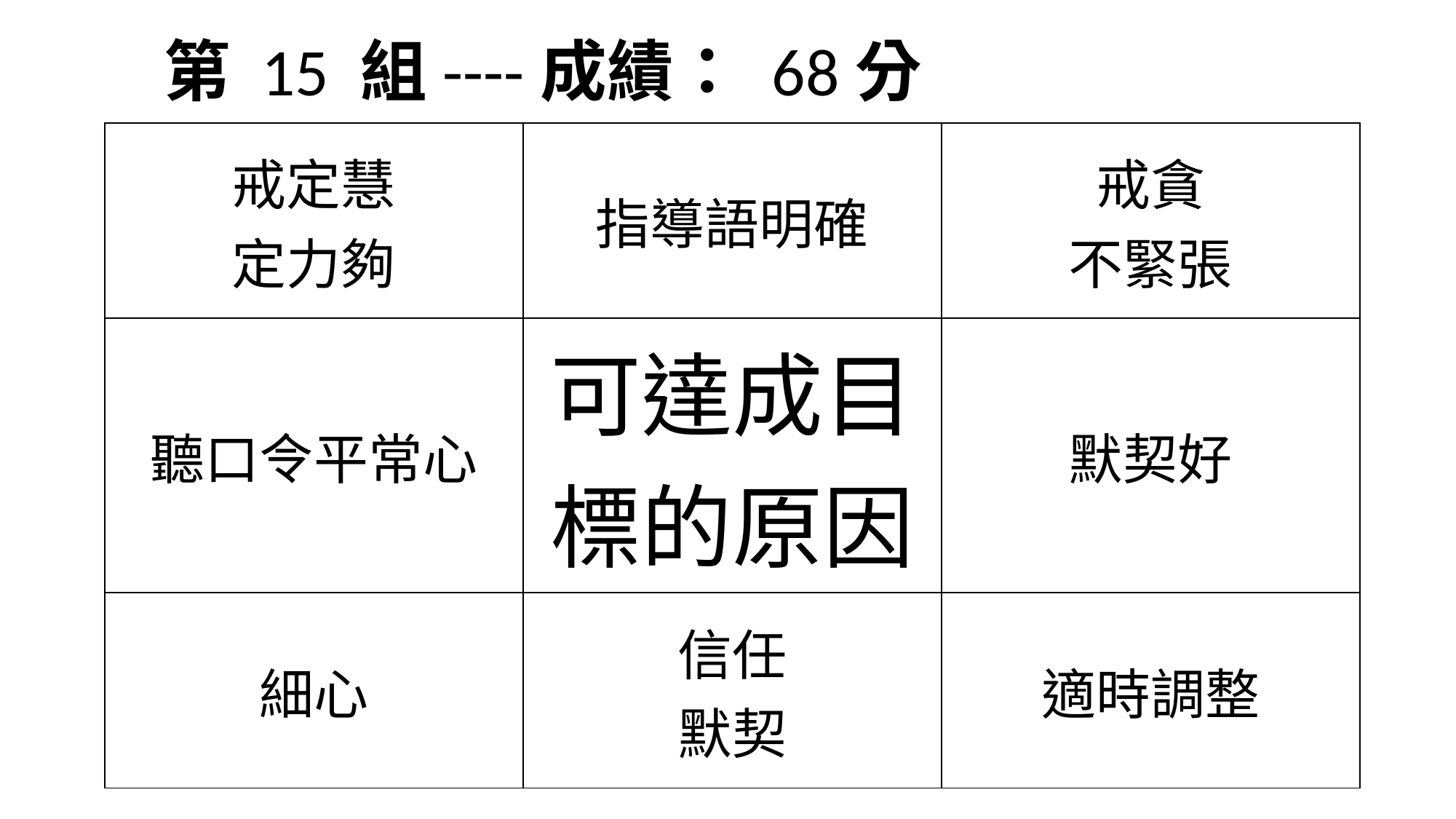

# 第 15 組----成績： 68分
| 戒定慧 定力夠 | 指導語明確 | 戒貪 不緊張 |
| --- | --- | --- |
| 聽口令平常心 | 可達成目標的原因 | 默契好 |
| 細心 | 信任 默契 | 適時調整 |